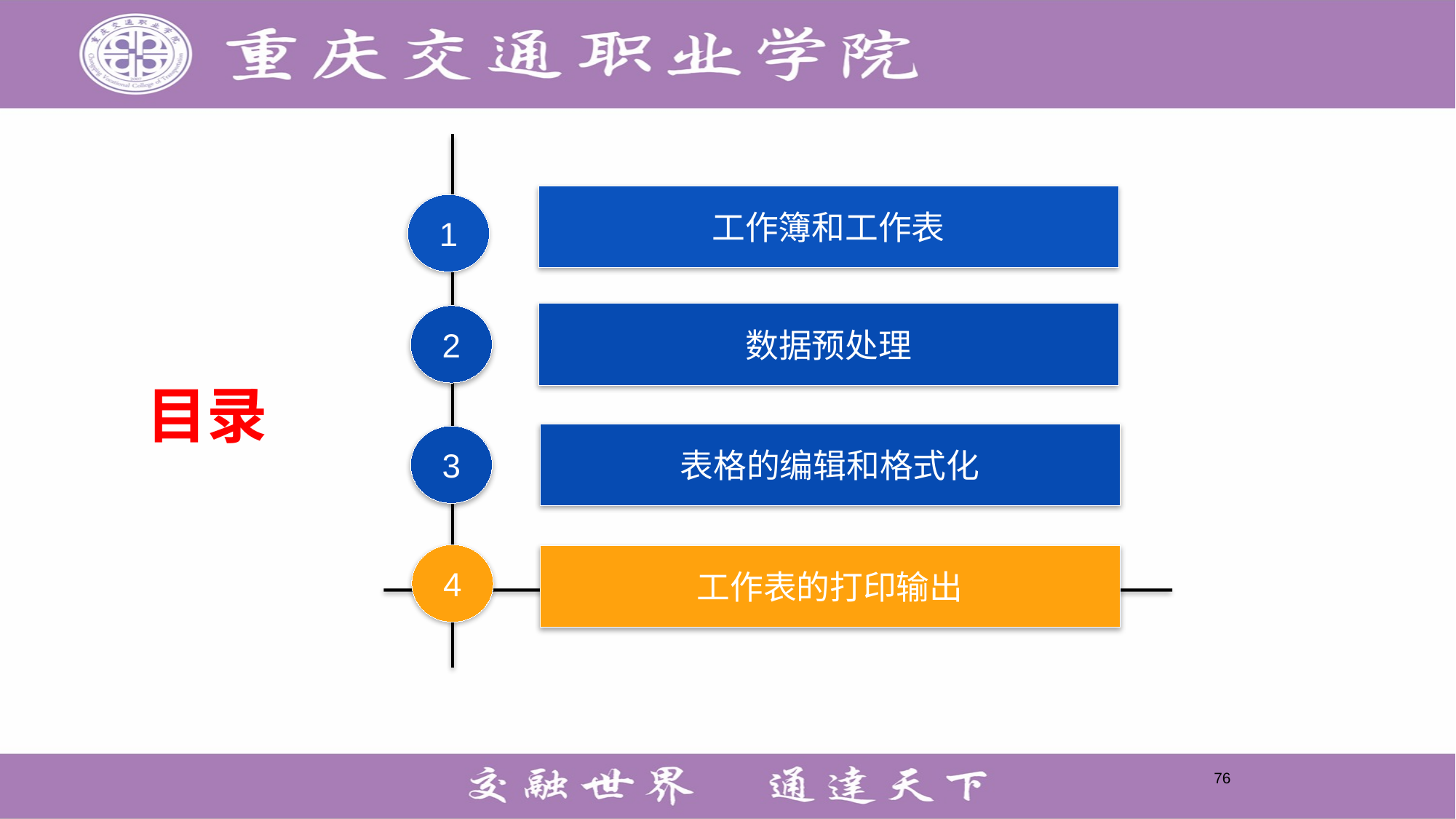

工作簿和工作表
1
数据预处理
2
# 目录
表格的编辑和格式化
3
4
工作表的打印输出